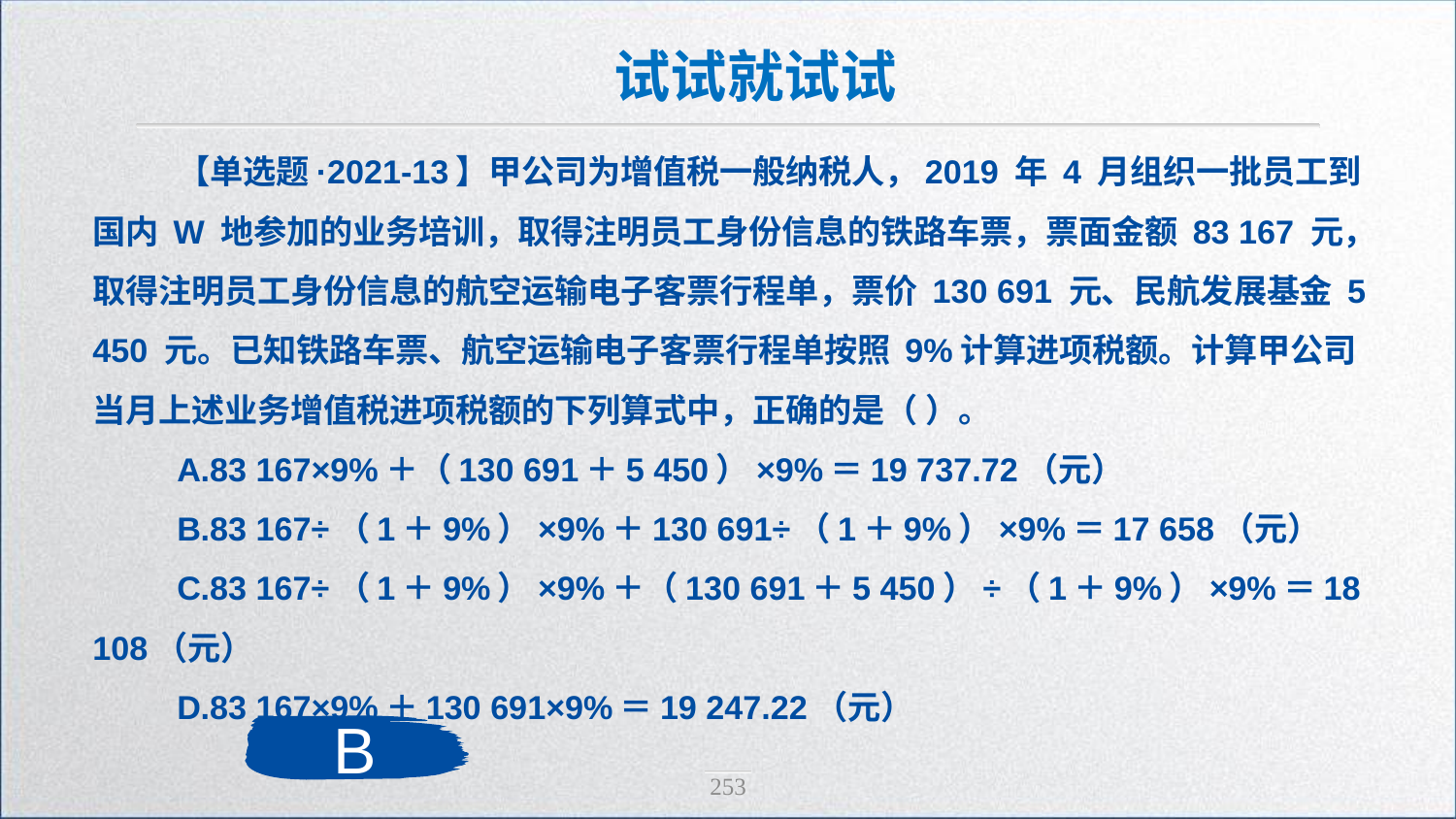

试试就试试
【单选题·2021-13】甲公司为增值税一般纳税人，2019 年 4 月组织一批员工到国内 W 地参加的业务培训，取得注明员工身份信息的铁路车票，票面金额 83 167 元，取得注明员工身份信息的航空运输电子客票行程单，票价 130 691 元、民航发展基金 5 450 元。已知铁路车票、航空运输电子客票行程单按照 9%计算进项税额。计算甲公司当月上述业务增值税进项税额的下列算式中，正确的是（ ）。
A.83 167×9%＋（130 691＋5 450）×9%＝19 737.72（元）
B.83 167÷（1＋9%）×9%＋130 691÷（1＋9%）×9%＝17 658（元）
C.83 167÷（1＋9%）×9%＋（130 691＋5 450）÷（1＋9%）×9%＝18 108（元）
D.83 167×9%＋130 691×9%＝19 247.22（元）

B
253